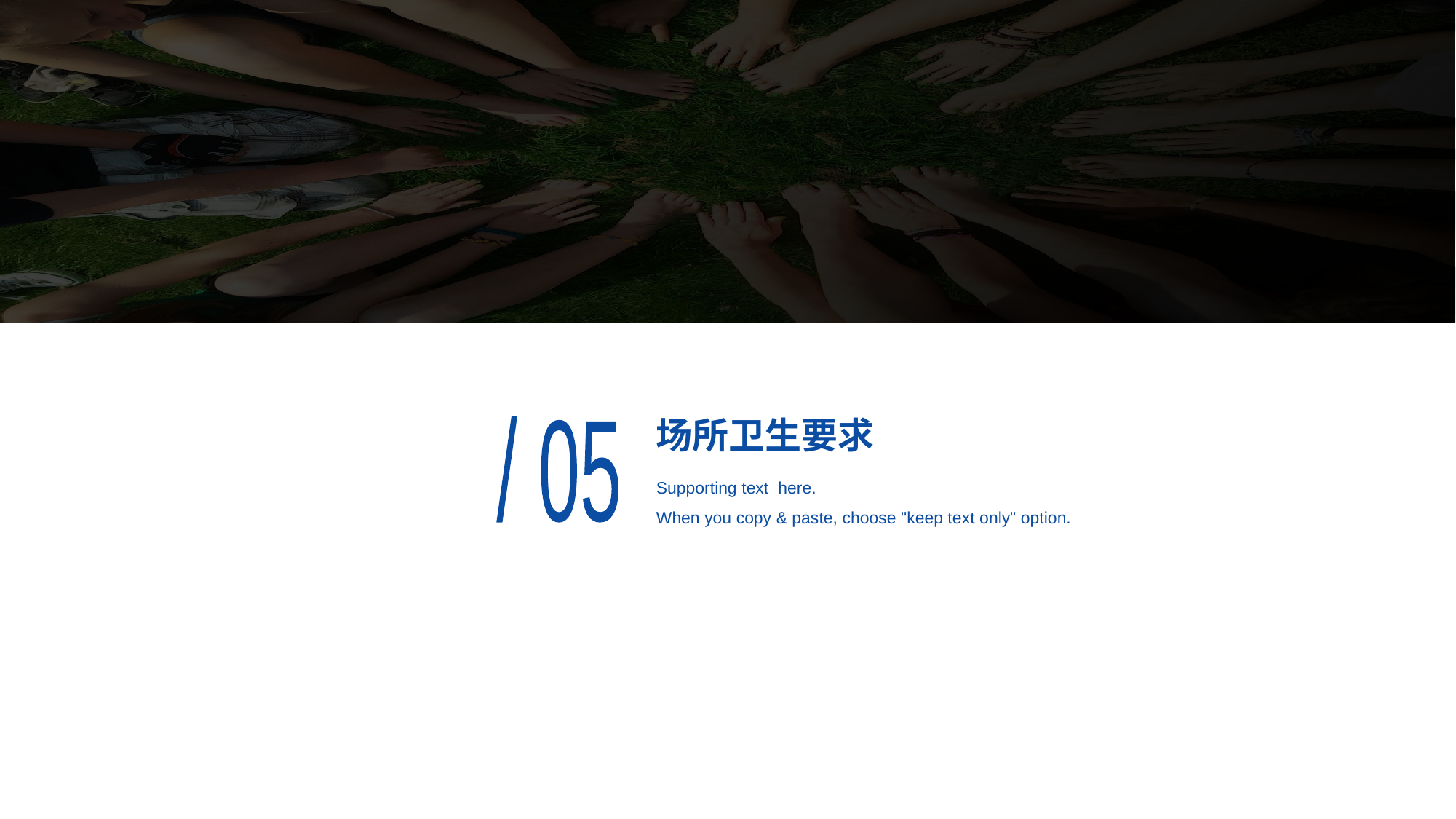

# 场所卫生要求
/ 05
Supporting text  here.
When you copy & paste, choose "keep text only" option.